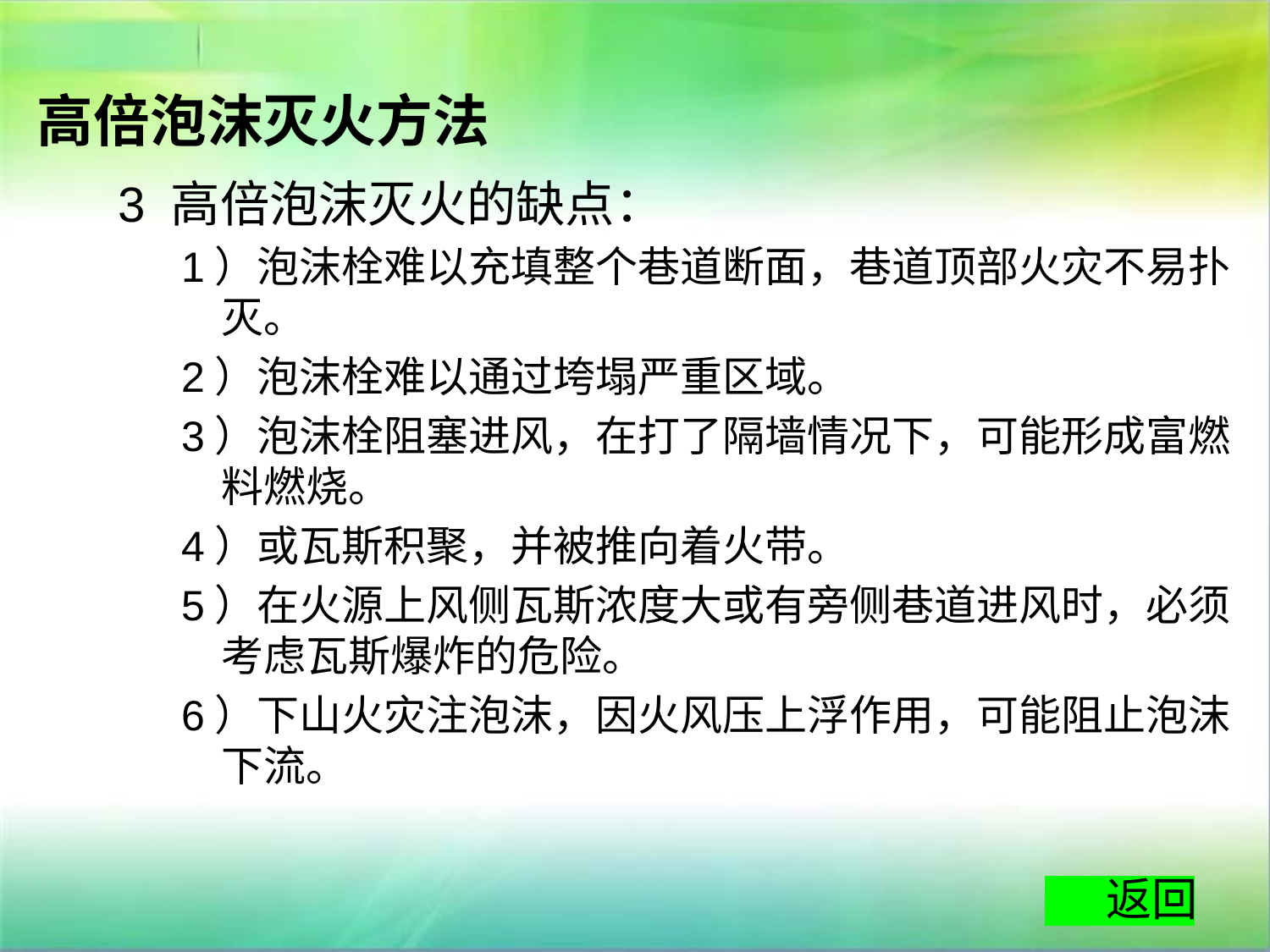

高倍泡沫灭火方法
3 高倍泡沫灭火的缺点：
1）泡沫栓难以充填整个巷道断面，巷道顶部火灾不易扑灭。
2）泡沫栓难以通过垮塌严重区域。
3）泡沫栓阻塞进风，在打了隔墙情况下，可能形成富燃料燃烧。
4）或瓦斯积聚，并被推向着火带。
5）在火源上风侧瓦斯浓度大或有旁侧巷道进风时，必须考虑瓦斯爆炸的危险。
6）下山火灾注泡沫，因火风压上浮作用，可能阻止泡沫下流。
返回